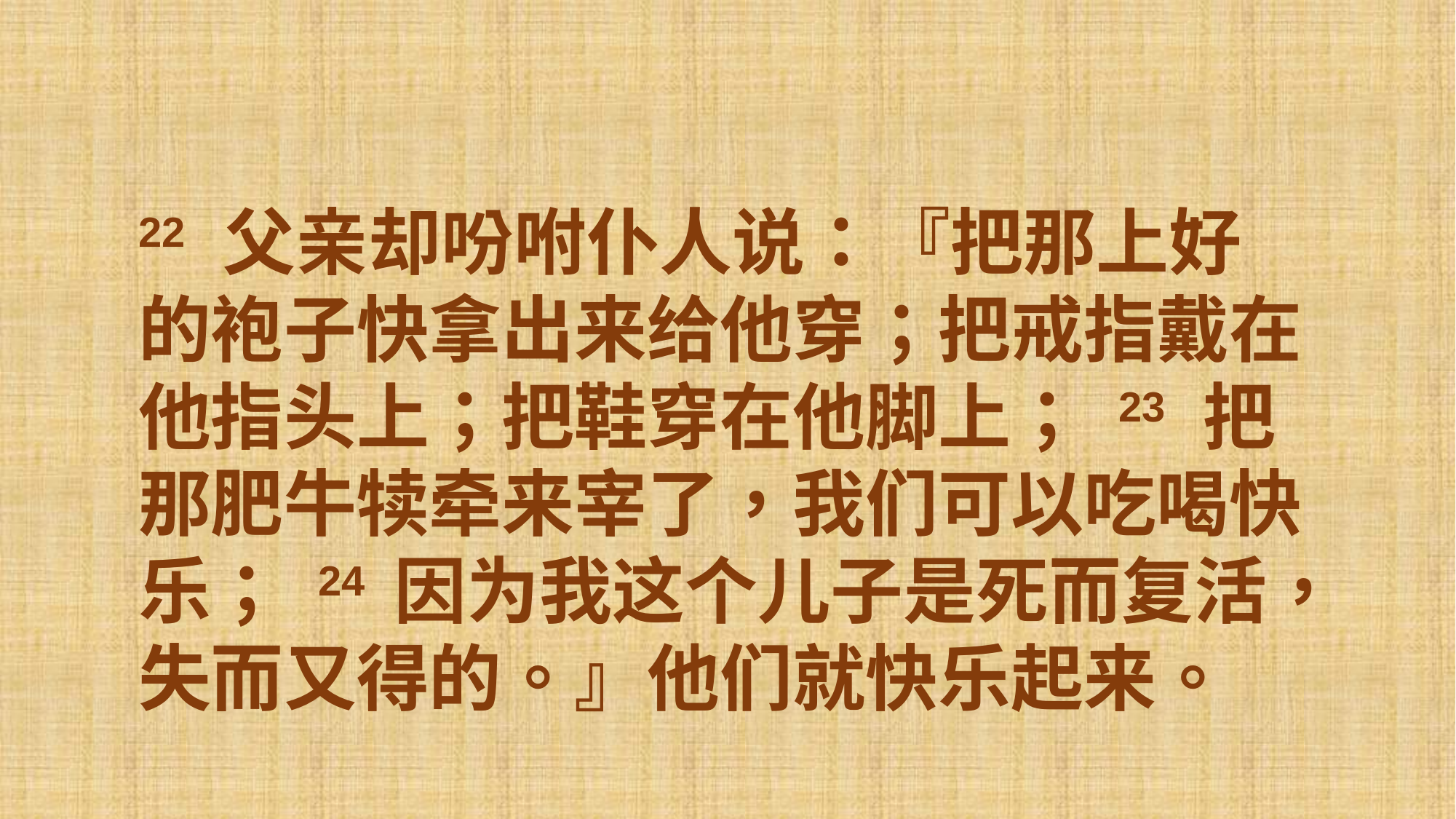

22 父亲却吩咐仆人说：『把那上好的袍子快拿出来给他穿；把戒指戴在他指头上；把鞋穿在他脚上； 23 把那肥牛犊牵来宰了，我们可以吃喝快乐； 24 因为我这个儿子是死而复活，失而又得的。』他们就快乐起来。